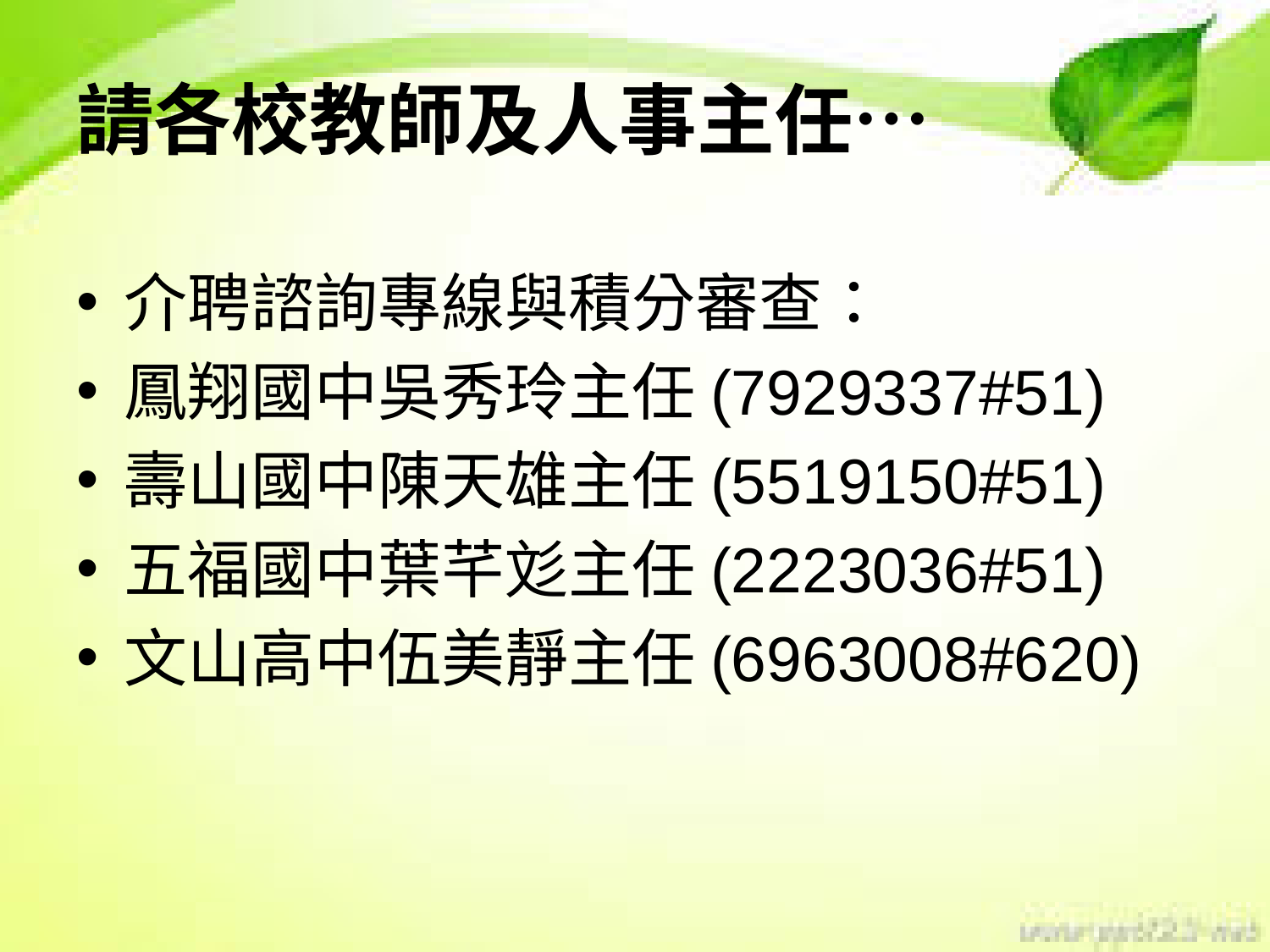

# 請各校教師及人事主任…
介聘諮詢專線與積分審查：
鳳翔國中吳秀玲主任(7929337#51)
壽山國中陳天雄主任(5519150#51)
五福國中葉芊彣主任(2223036#51)
文山高中伍美靜主任(6963008#620)